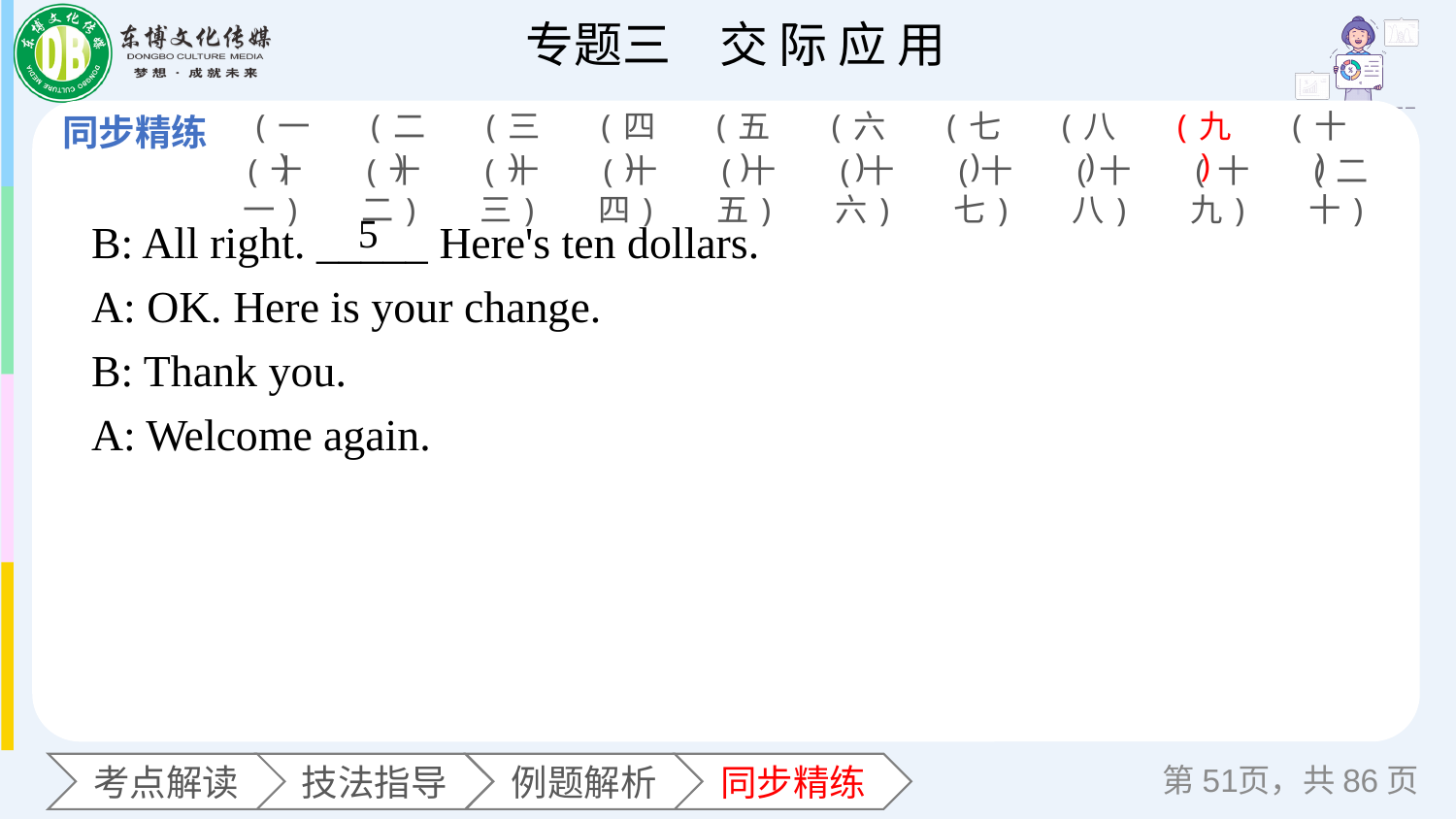

(一)
(二)
(三)
(四)
(五)
(六)
(七)
(八)
(九)
(十)
(十一)
(十二)
(十三)
(十四)
(十五)
(十六)
(十七)
(十八)
(十九)
(二十)
B: All right. _____ Here's ten dollars.
A: OK. Here is your change.
B: Thank you.
A: Welcome again.
5
第51页，共86页